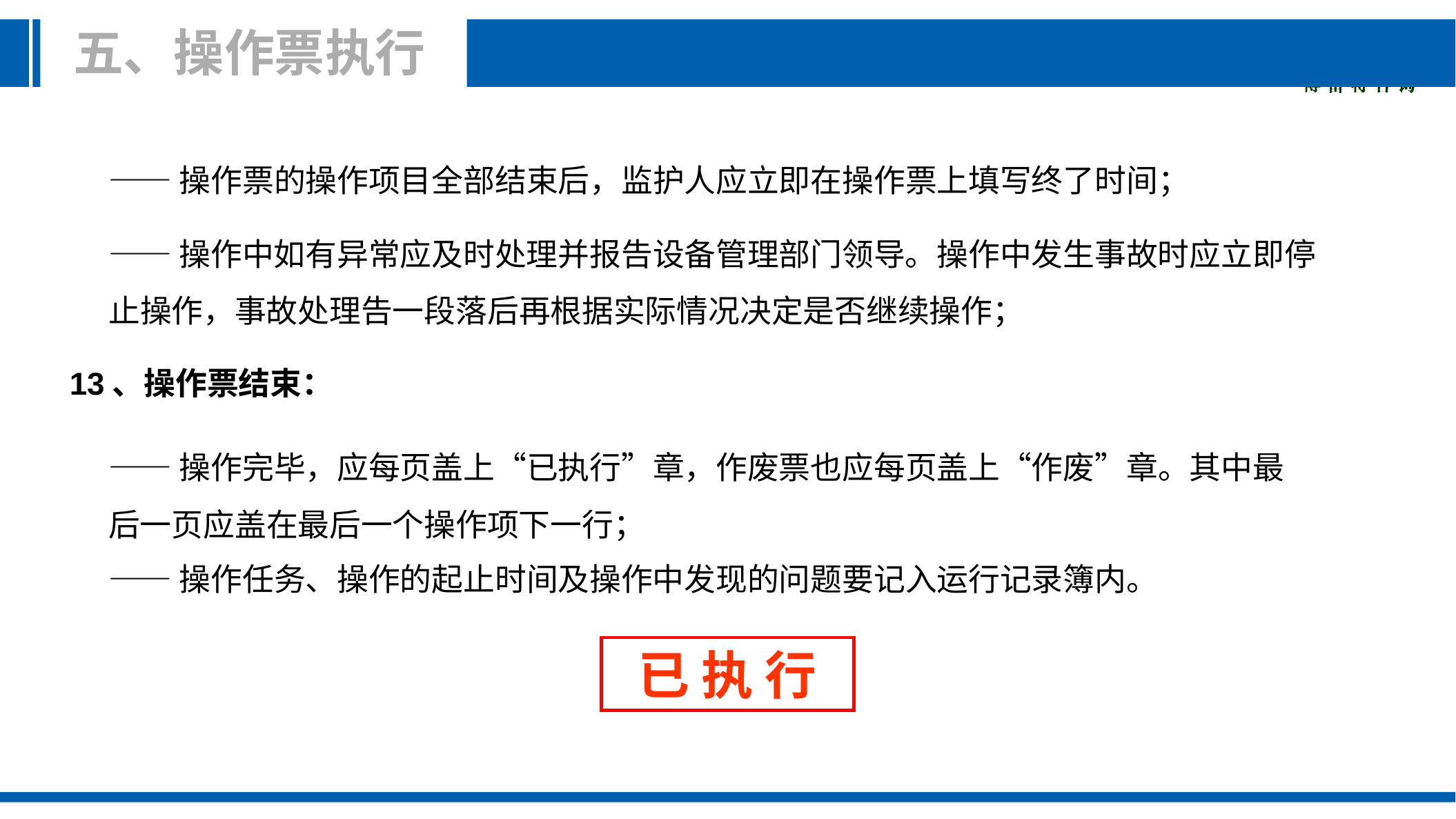

五、操作票执行
——操作票的操作项目全部结束后，监护人应立即在操作票上填写终了时间；
——操作中如有异常应及时处理并报告设备管理部门领导。操作中发生事故时应立即停止操作，事故处理告一段落后再根据实际情况决定是否继续操作；
13、操作票结束：
——操作完毕，应每页盖上“已执行”章，作废票也应每页盖上“作废”章。其中最后一页应盖在最后一个操作项下一行；
——操作任务、操作的起止时间及操作中发现的问题要记入运行记录簿内。
已 执 行